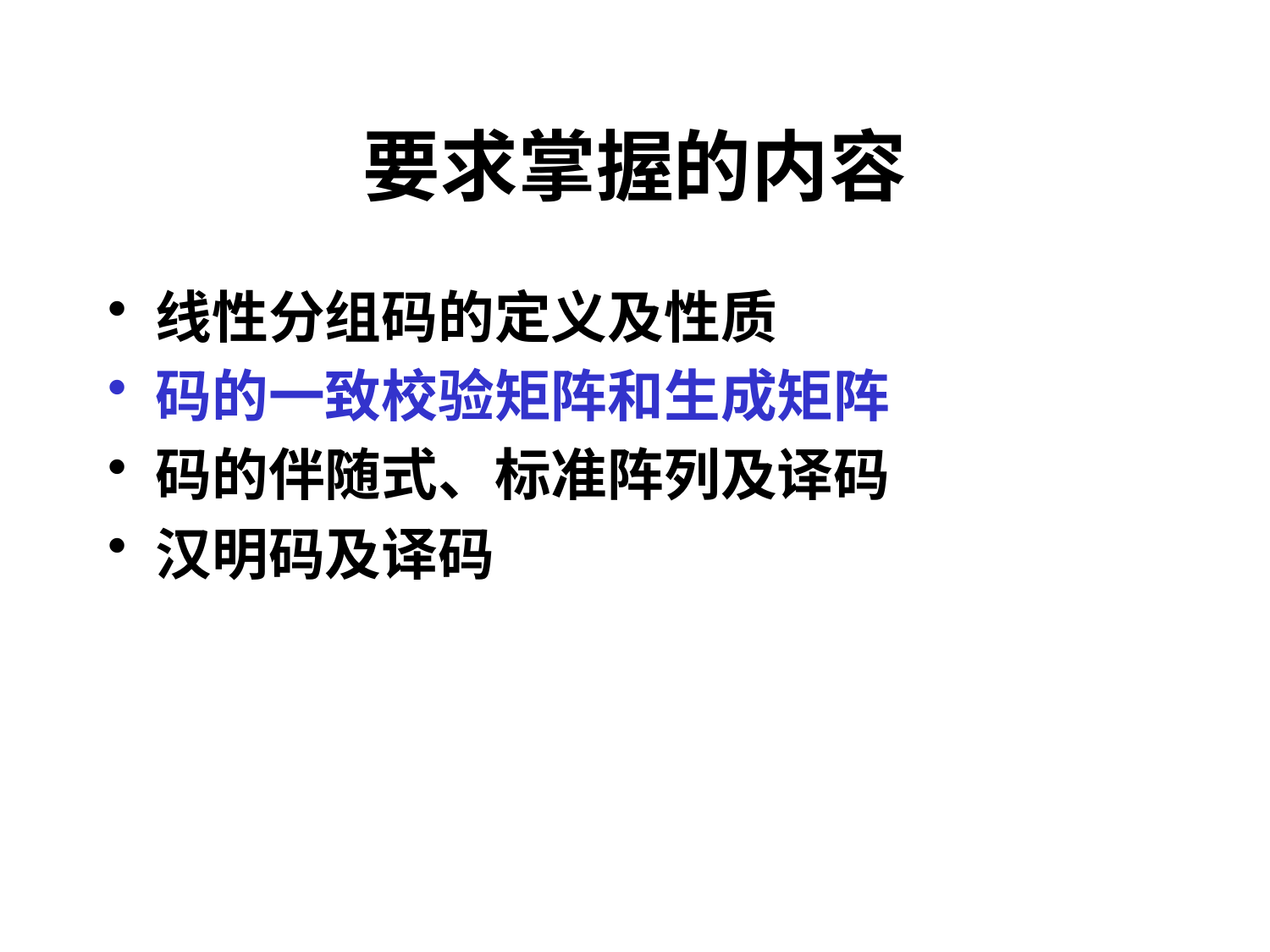

# 要求掌握的内容
线性分组码的定义及性质
码的一致校验矩阵和生成矩阵
码的伴随式、标准阵列及译码
汉明码及译码